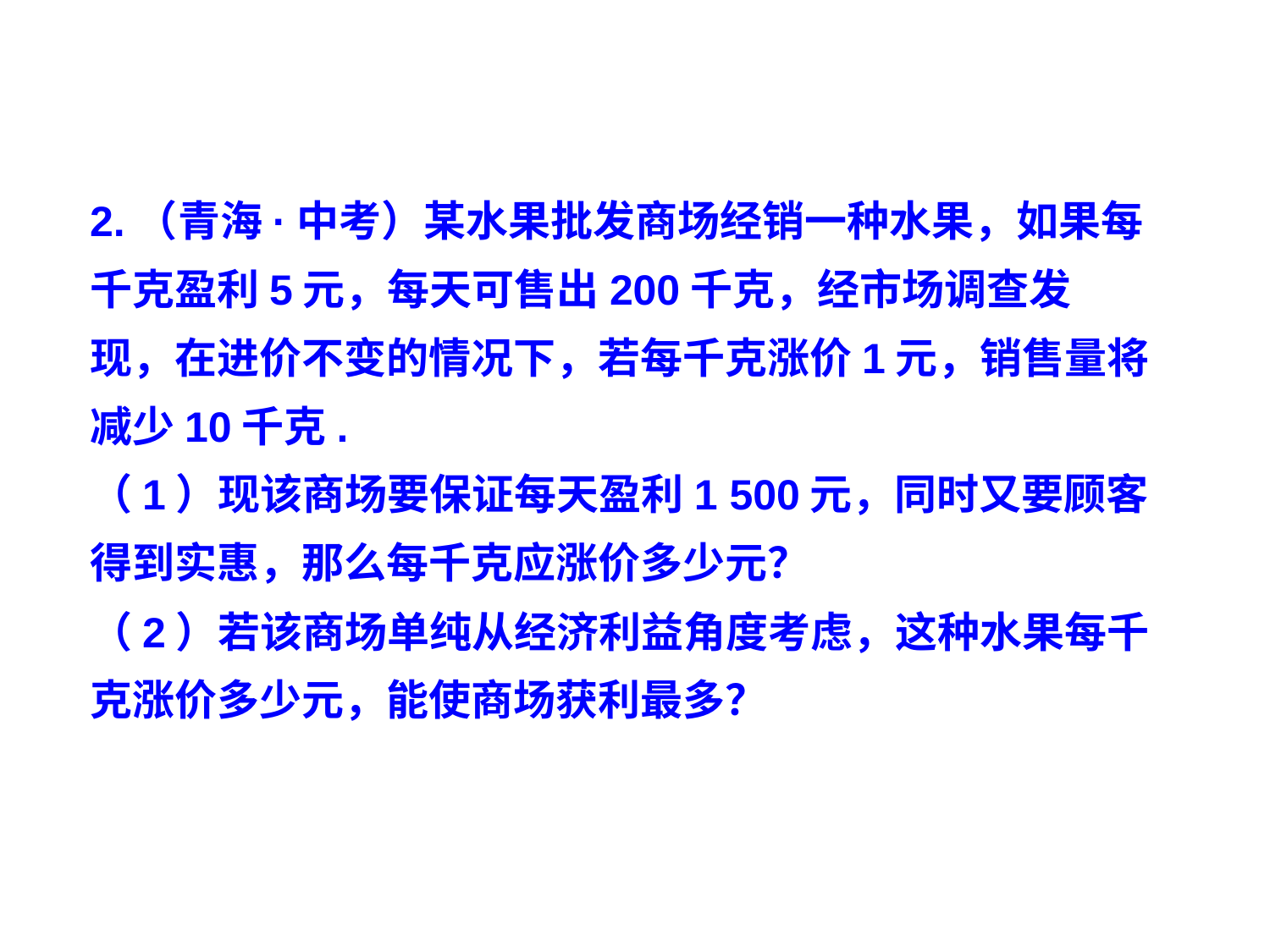

2.（青海·中考）某水果批发商场经销一种水果，如果每千克盈利5元，每天可售出200千克，经市场调查发现，在进价不变的情况下，若每千克涨价1元，销售量将减少10千克.
（1）现该商场要保证每天盈利1 500元，同时又要顾客得到实惠，那么每千克应涨价多少元？
（2）若该商场单纯从经济利益角度考虑，这种水果每千克涨价多少元，能使商场获利最多？